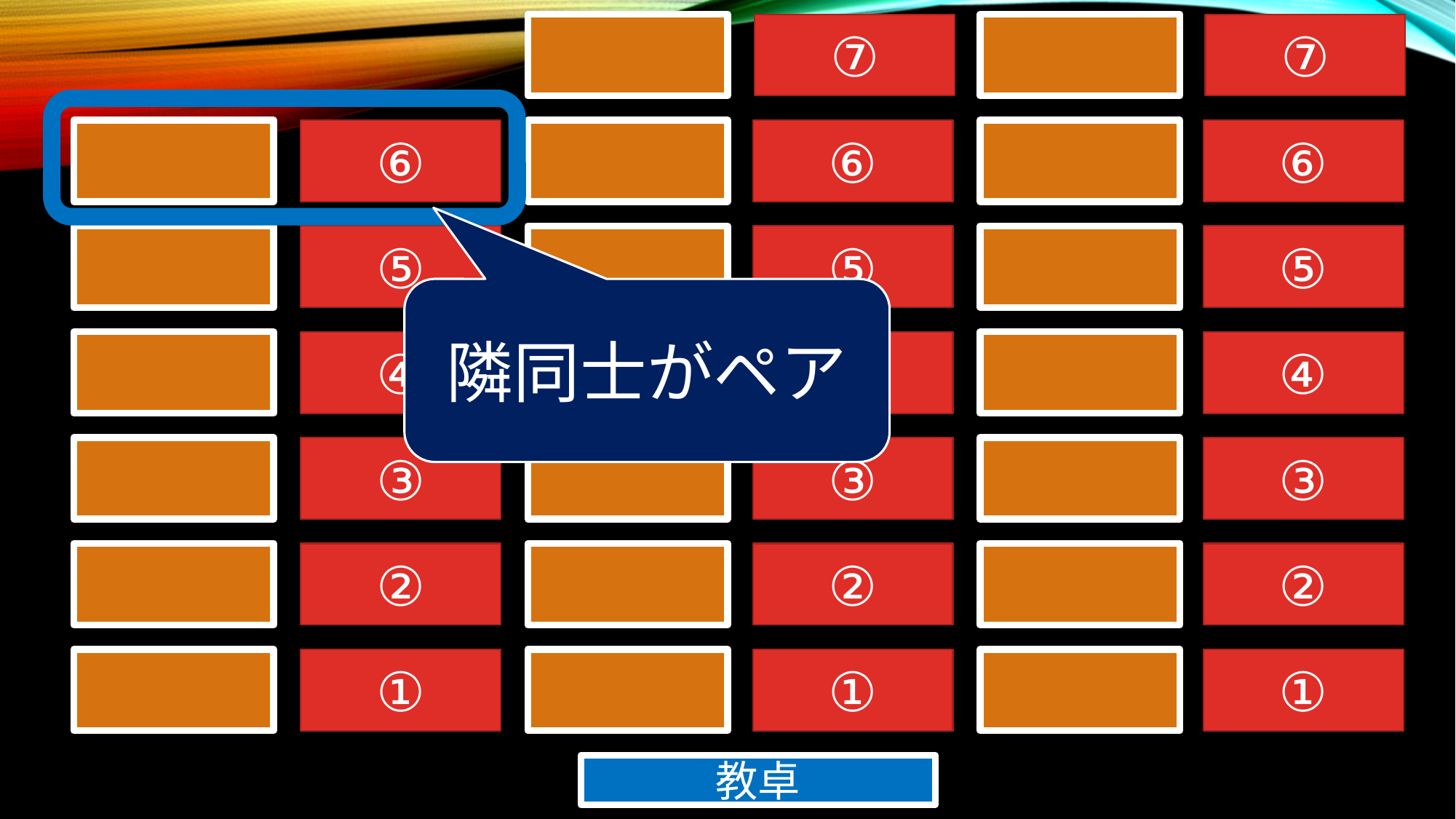

⑦
⑦

⑥

⑥

⑥

⑤

⑤

⑤
隣同士がペア

④

④

④

③

③

③

②

②

②

①

①

①
教卓